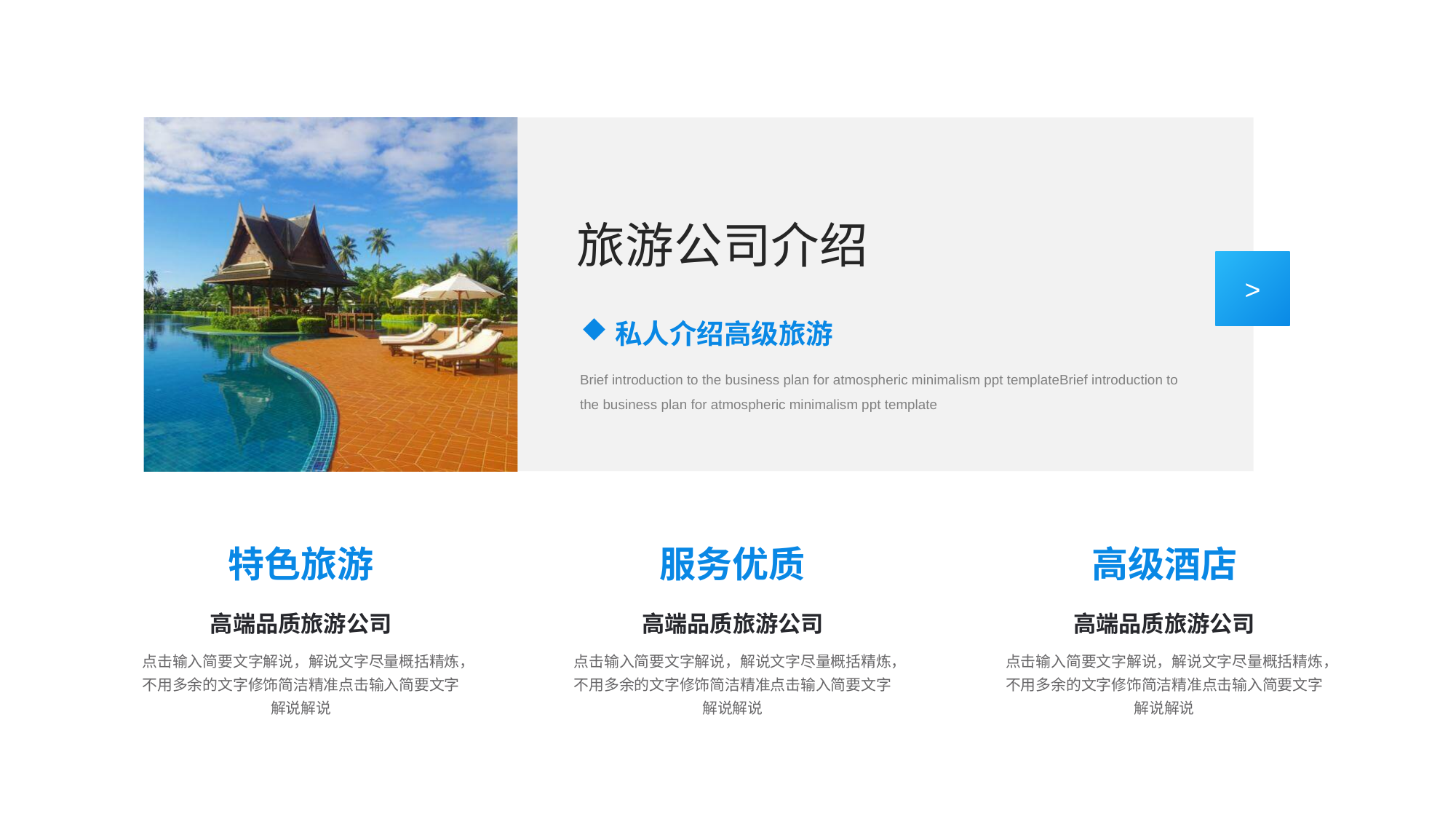

旅游公司介绍
>
私人介绍高级旅游
Brief introduction to the business plan for atmospheric minimalism ppt templateBrief introduction to the business plan for atmospheric minimalism ppt template

特色旅游
高端品质旅游公司
点击输入简要文字解说，解说文字尽量概括精炼，不用多余的文字修饰简洁精准点击输入简要文字解说解说
服务优质
高端品质旅游公司
点击输入简要文字解说，解说文字尽量概括精炼，不用多余的文字修饰简洁精准点击输入简要文字解说解说
高级酒店
高端品质旅游公司
点击输入简要文字解说，解说文字尽量概括精炼，不用多余的文字修饰简洁精准点击输入简要文字解说解说